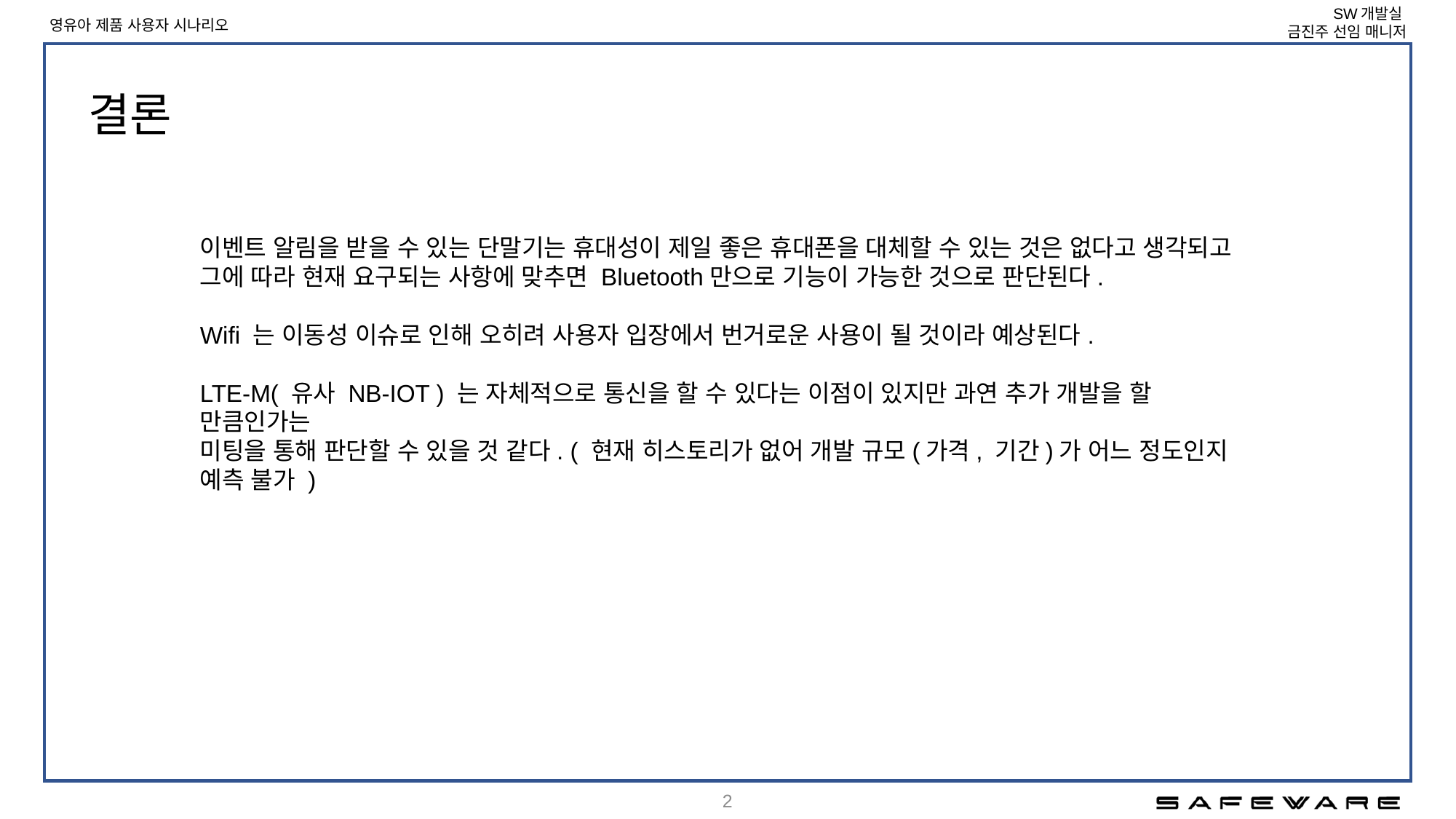

# 결론
이벤트 알림을 받을 수 있는 단말기는 휴대성이 제일 좋은 휴대폰을 대체할 수 있는 것은 없다고 생각되고
그에 따라 현재 요구되는 사항에 맞추면 Bluetooth만으로 기능이 가능한 것으로 판단된다.

Wifi 는 이동성 이슈로 인해 오히려 사용자 입장에서 번거로운 사용이 될 것이라 예상된다.

LTE-M( 유사 NB-IOT ) 는 자체적으로 통신을 할 수 있다는 이점이 있지만 과연 추가 개발을 할 만큼인가는
미팅을 통해 판단할 수 있을 것 같다. ( 현재 히스토리가 없어 개발 규모(가격, 기간)가 어느 정도인지 예측 불가 )
2